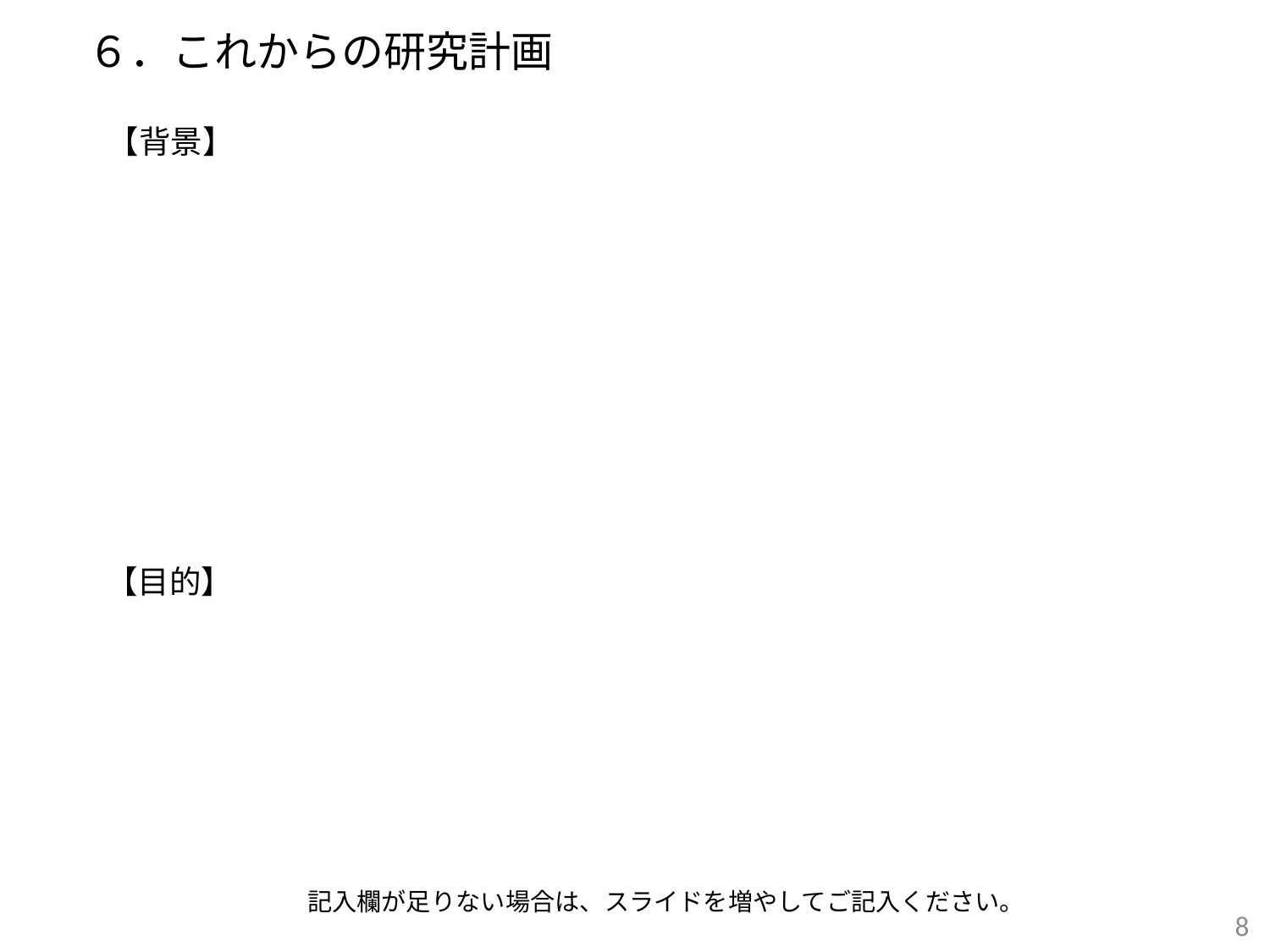

６．これからの研究計画
【背景】
【目的】
記入欄が足りない場合は、スライドを増やしてご記入ください。